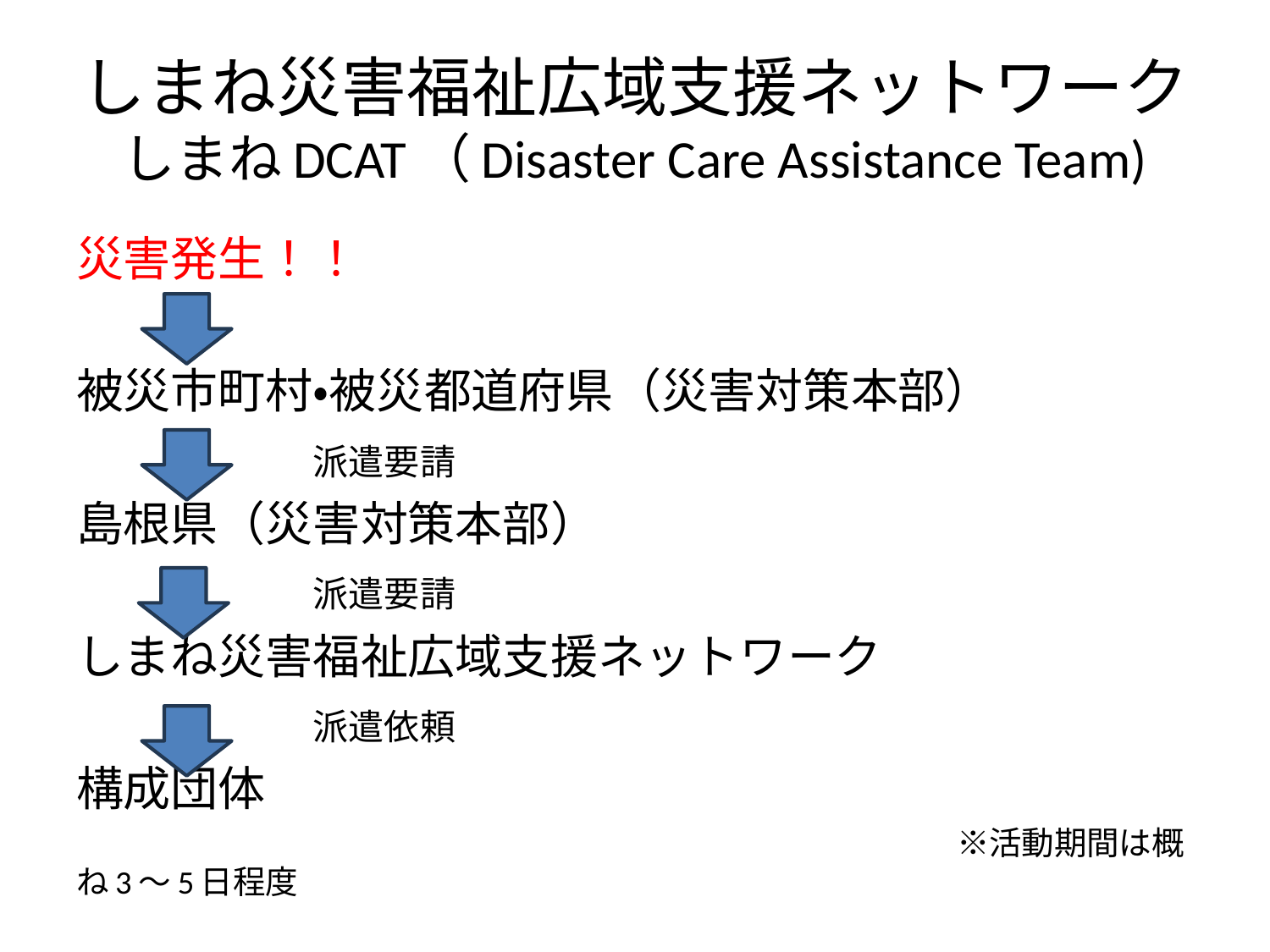

# しまね災害福祉広域支援ネットワーク しまねDCAT（Disaster Care Assistance Team)
災害発生！！

被災市町村・被災都道府県（災害対策本部）
　　　　　派遣要請
島根県（災害対策本部）
　　　　　派遣要請
しまね災害福祉広域支援ネットワーク
　　　　　派遣依頼
構成団体
　　　　　　　　　　　　　　　　　　　　　　　　　　　※活動期間は概ね3～5日程度